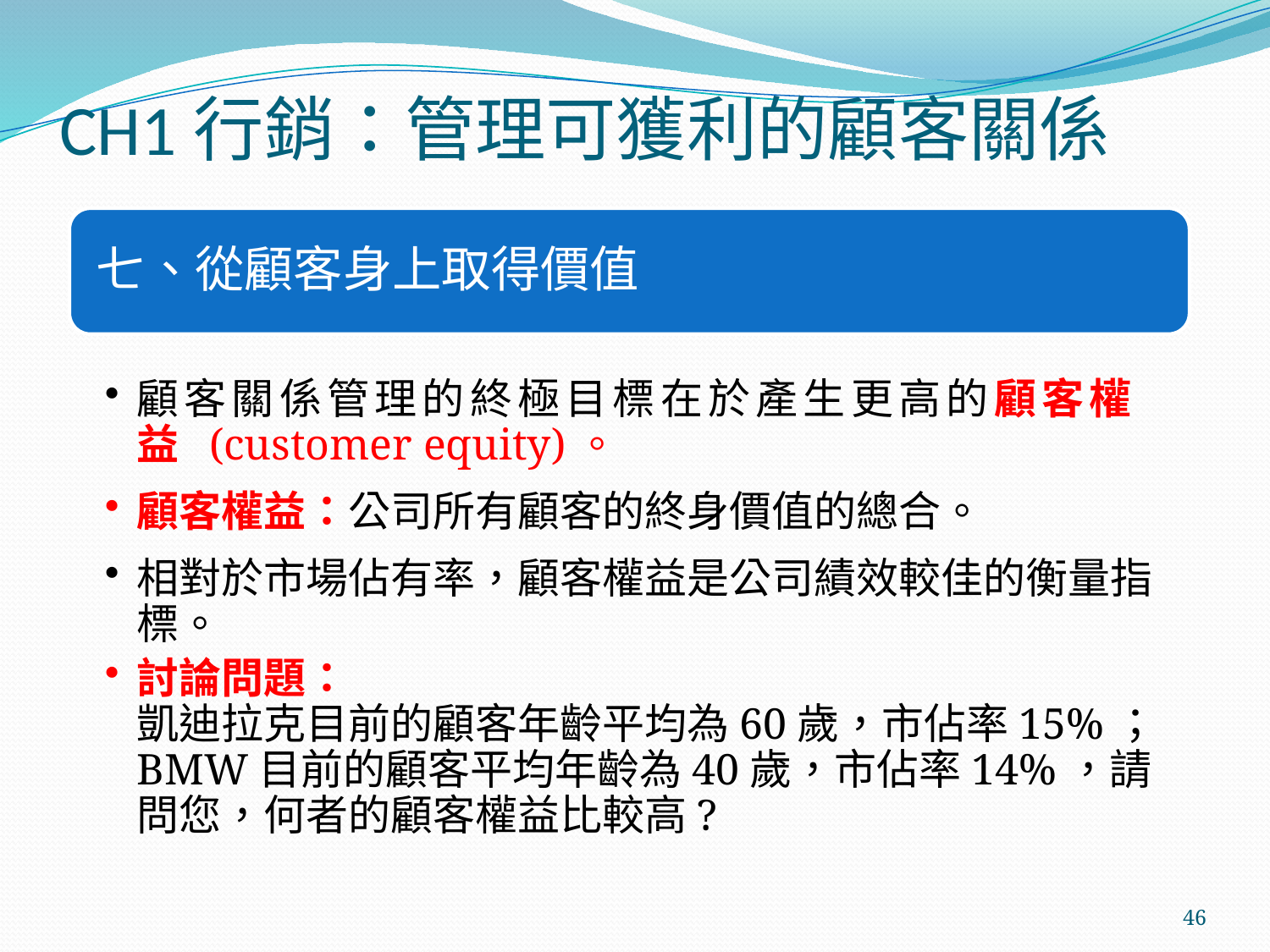

# CH1行銷：管理可獲利的顧客關係
七、從顧客身上取得價值
顧客關係管理的終極目標在於產生更高的顧客權益 (customer equity)。
顧客權益：公司所有顧客的終身價值的總合。
相對於市場佔有率，顧客權益是公司績效較佳的衡量指標。
討論問題：
凱迪拉克目前的顧客年齡平均為60歲，市佔率15%；BMW目前的顧客平均年齡為40歲，市佔率14%，請問您，何者的顧客權益比較高?
46